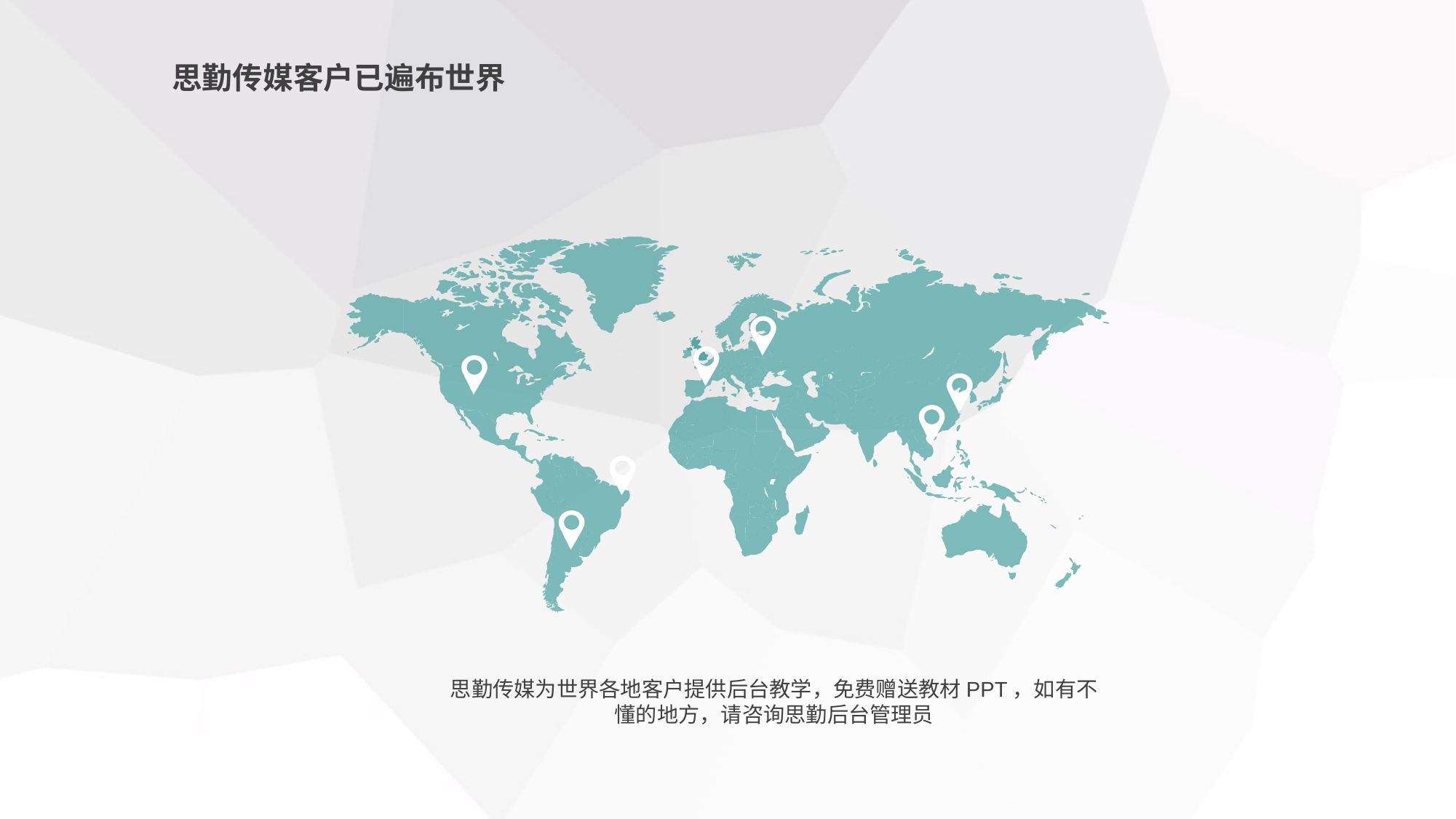

思勤传媒客户已遍布世界

思勤传媒为世界各地客户提供后台教学，免费赠送教材PPT，如有不懂的地方，请咨询思勤后台管理员